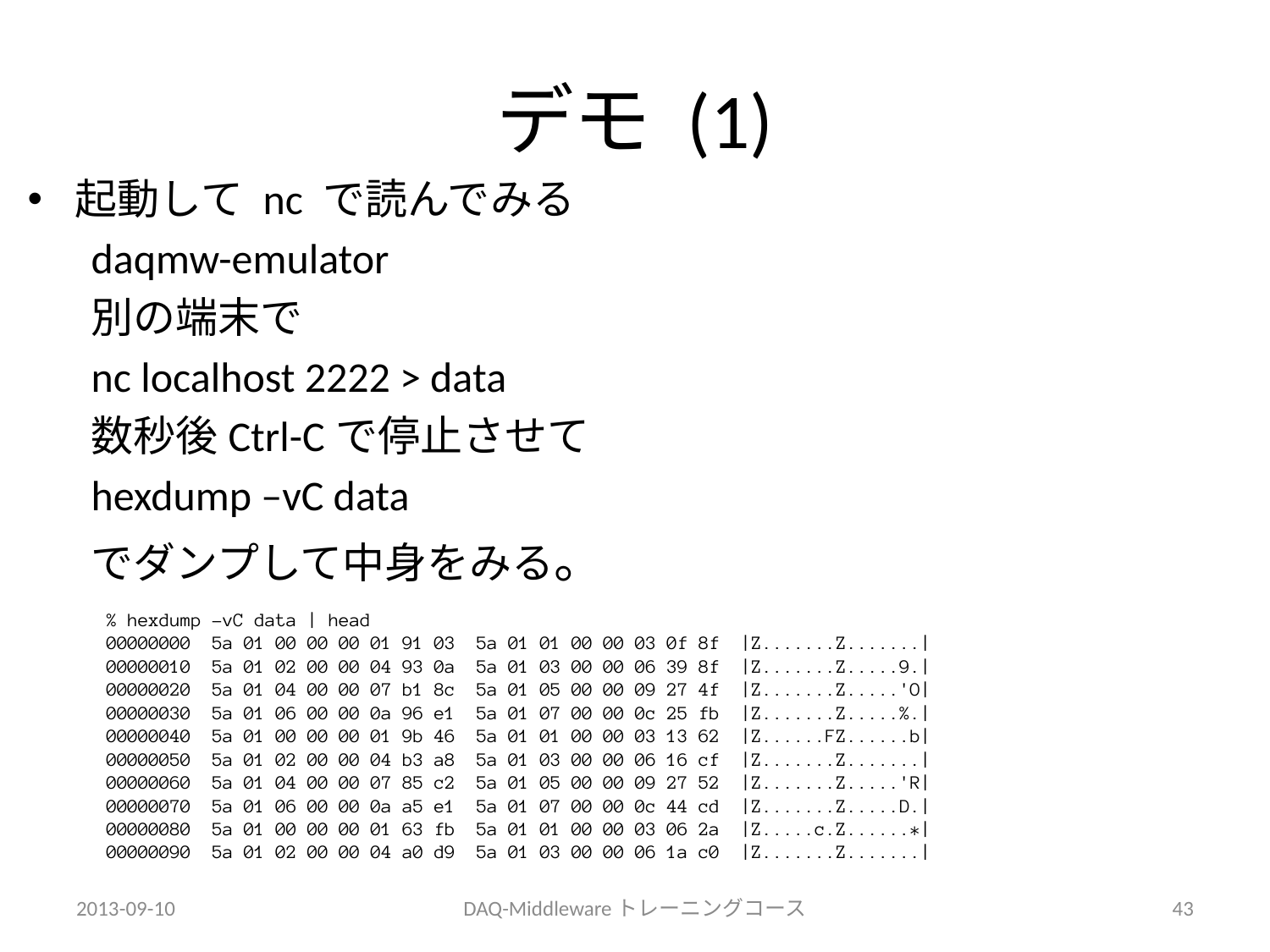

# デモ (1)
起動して nc で読んでみる
daqmw-emulator
別の端末で
nc localhost 2222 > data
数秒後Ctrl-Cで停止させて
hexdump –vC data
でダンプして中身をみる。
% hexdump -vC data | head
00000000  5a 01 00 00 00 01 91 03  5a 01 01 00 00 03 0f 8f  |Z.......Z.......|
00000010  5a 01 02 00 00 04 93 0a  5a 01 03 00 00 06 39 8f  |Z.......Z.....9.|
00000020  5a 01 04 00 00 07 b1 8c  5a 01 05 00 00 09 27 4f  |Z.......Z.....'O|
00000030  5a 01 06 00 00 0a 96 e1  5a 01 07 00 00 0c 25 fb  |Z.......Z.....%.|
00000040  5a 01 00 00 00 01 9b 46  5a 01 01 00 00 03 13 62  |Z......FZ......b|
00000050  5a 01 02 00 00 04 b3 a8  5a 01 03 00 00 06 16 cf  |Z.......Z.......|
00000060  5a 01 04 00 00 07 85 c2  5a 01 05 00 00 09 27 52  |Z.......Z.....'R|
00000070  5a 01 06 00 00 0a a5 e1  5a 01 07 00 00 0c 44 cd  |Z.......Z.....D.|
00000080  5a 01 00 00 00 01 63 fb  5a 01 01 00 00 03 06 2a  |Z.....c.Z......*|
00000090  5a 01 02 00 00 04 a0 d9  5a 01 03 00 00 06 1a c0  |Z.......Z.......|

2013-09-10
DAQ-Middlewareトレーニングコース
43